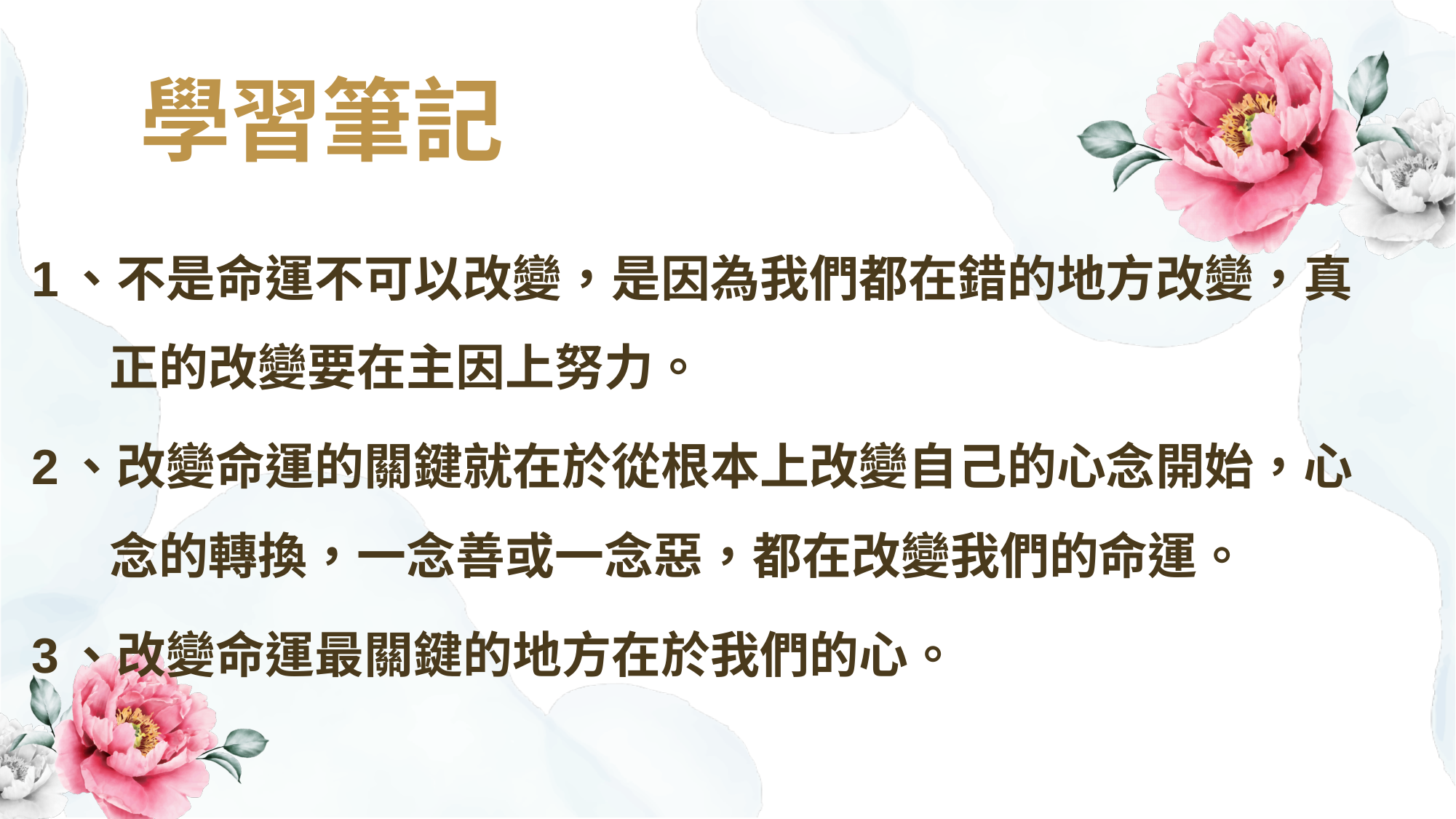

# 學習筆記
1、不是命運不可以改變，是因為我們都在錯的地方改變，真正的改變要在主因上努力。
2、改變命運的關鍵就在於從根本上改變自己的心念開始，心念的轉換，一念善或一念惡，都在改變我們的命運。
3、改變命運最關鍵的地方在於我們的心。